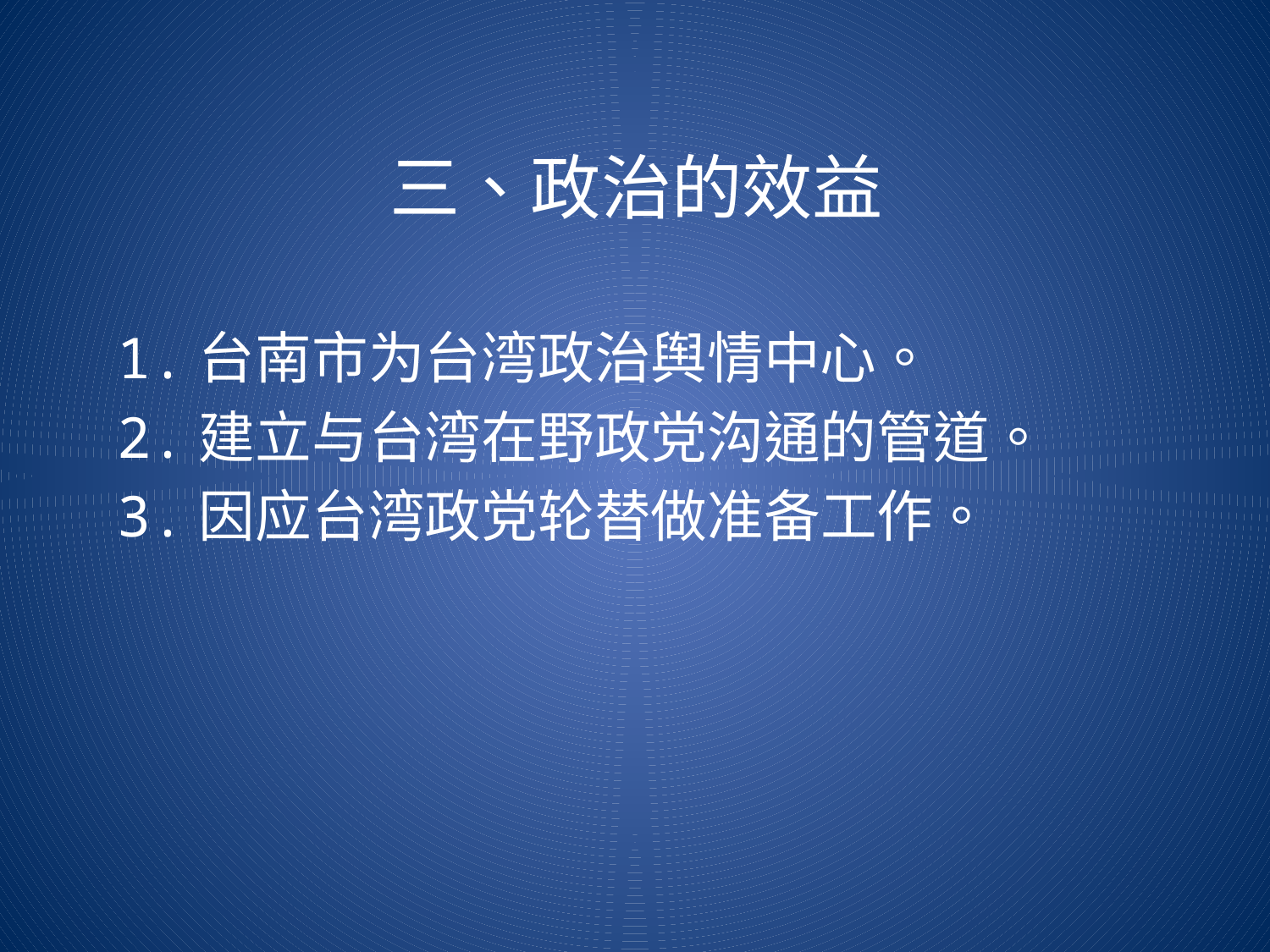

# 三、政治的效益
1.台南市为台湾政治舆情中心。
2.建立与台湾在野政党沟通的管道。
3.因应台湾政党轮替做准备工作。